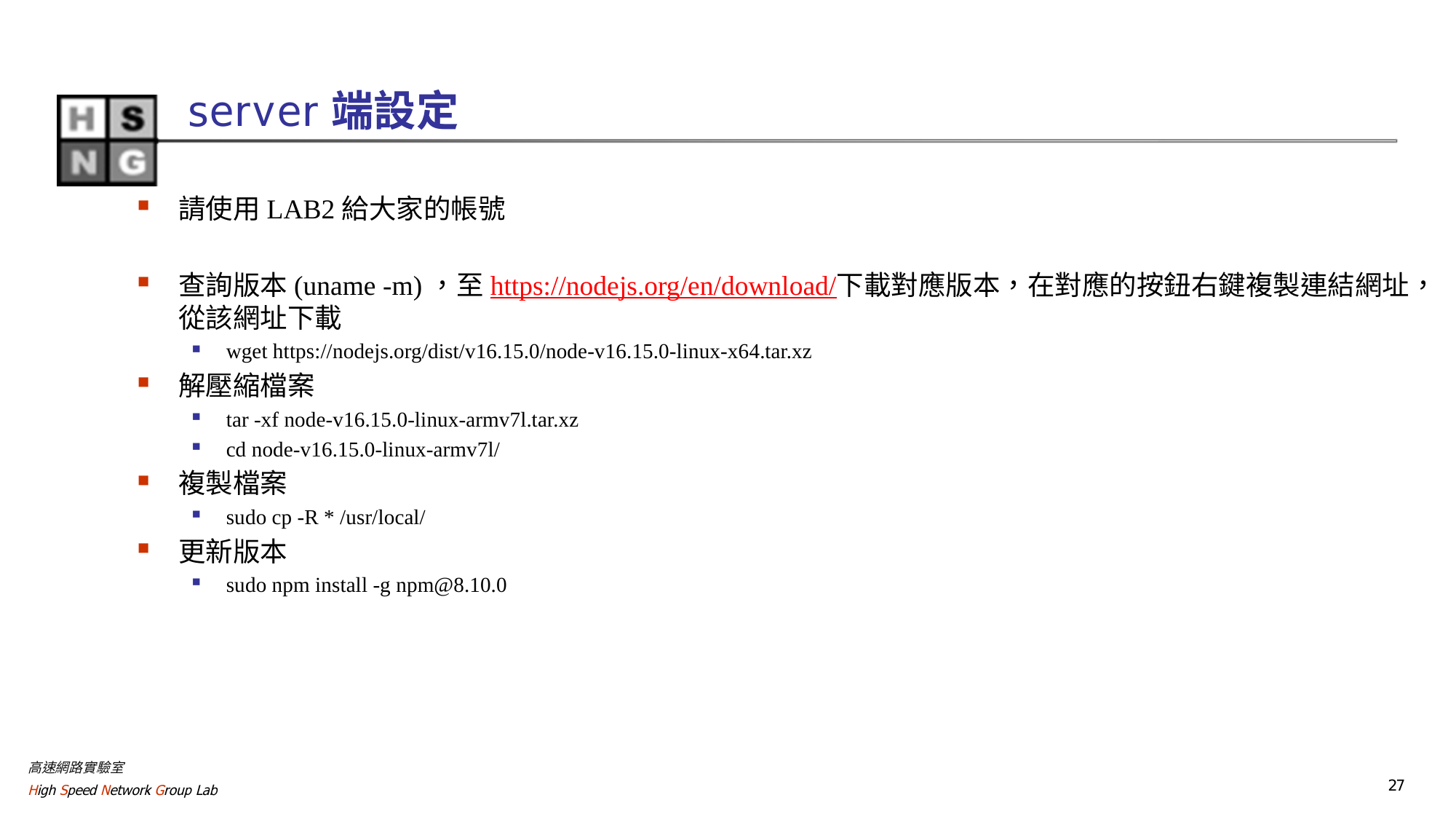

# server端設定
請使用LAB2給大家的帳號

查詢版本(uname -m)，至https://nodejs.org/en/download/下載對應版本，在對應的按鈕右鍵複製連結網址，從該網址下載
wget https://nodejs.org/dist/v16.15.0/node-v16.15.0-linux-x64.tar.xz
解壓縮檔案
tar -xf node-v16.15.0-linux-armv7l.tar.xz
cd node-v16.15.0-linux-armv7l/
複製檔案
sudo cp -R * /usr/local/
更新版本
sudo npm install -g npm@8.10.0